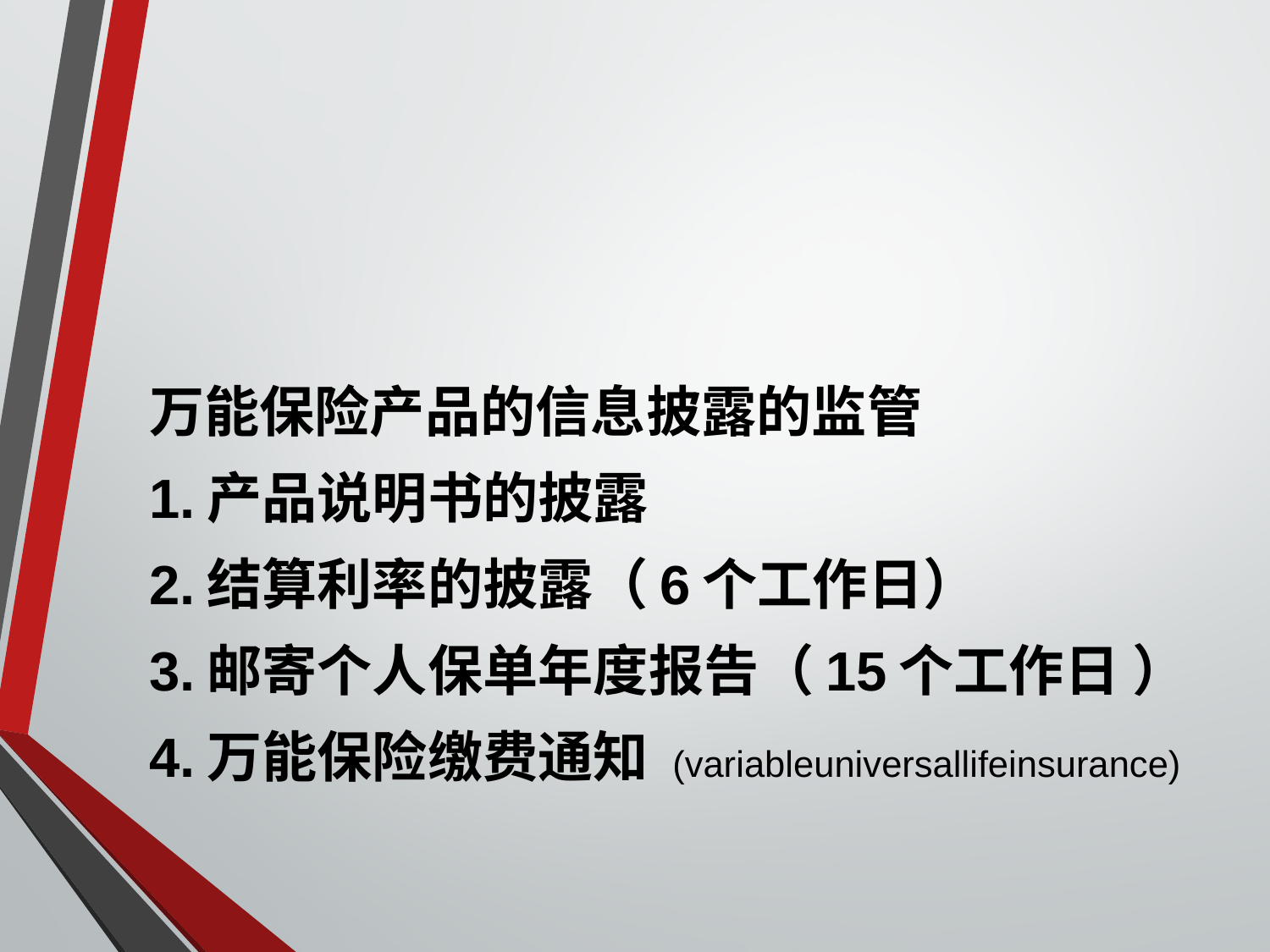

万能保险产品的信息披露的监管
1.产品说明书的披露
2.结算利率的披露（6个工作日）
3.邮寄个人保单年度报告（15个工作日 ）
4.万能保险缴费通知 (variableuniversallifeinsurance)